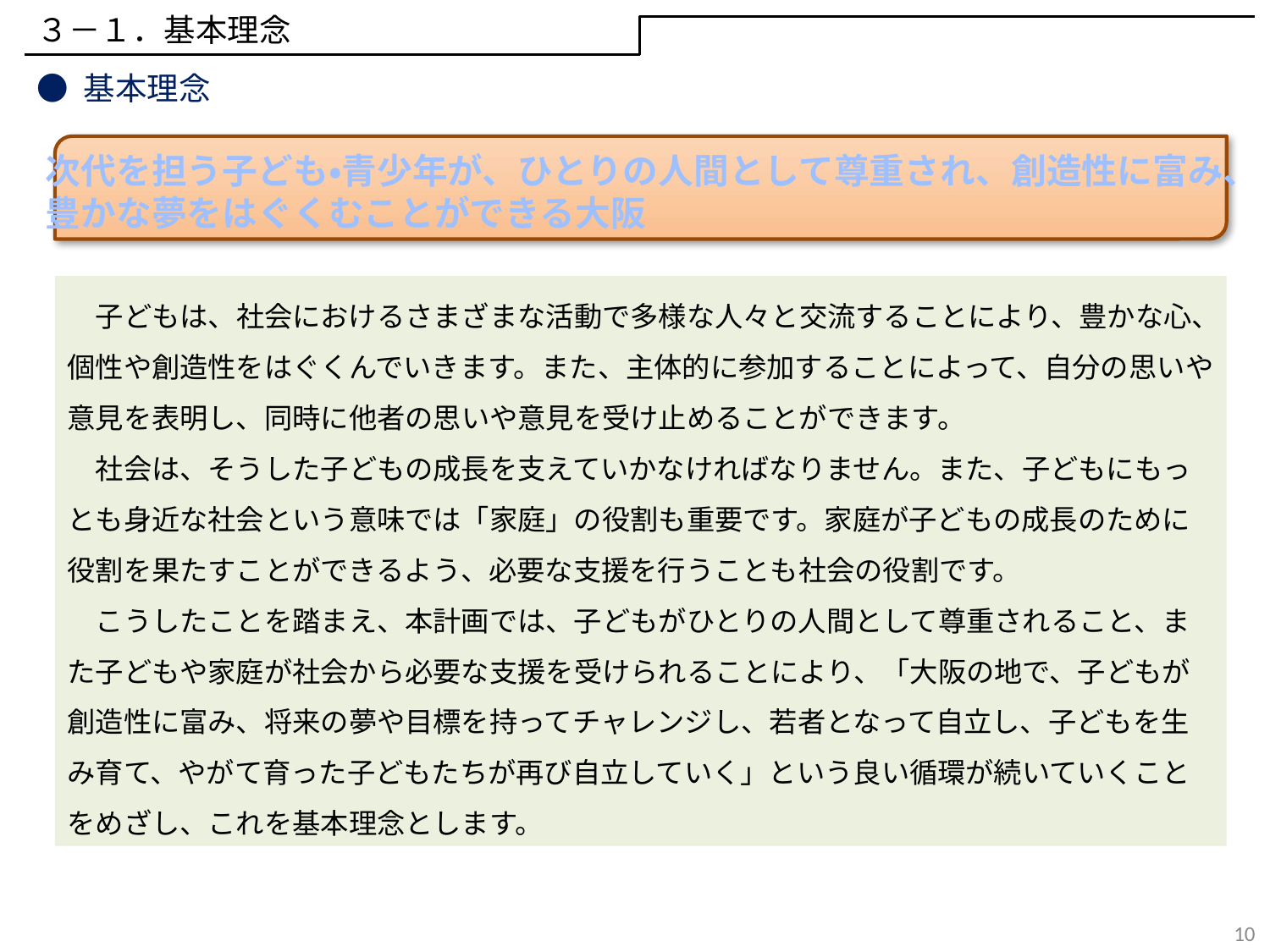

３－１．基本理念
● 基本理念

次代を担う子ども・青少年が、ひとりの人間として尊重され、創造性に富み、
豊かな夢をはぐくむことができる大阪
　子どもは、社会におけるさまざまな活動で多様な人々と交流することにより、豊かな心、個性や創造性をはぐくんでいきます。また、主体的に参加することによって、自分の思いや意見を表明し、同時に他者の思いや意見を受け止めることができます。
　社会は、そうした子どもの成長を支えていかなければなりません。また、子どもにもっとも身近な社会という意味では「家庭」の役割も重要です。家庭が子どもの成長のために役割を果たすことができるよう、必要な支援を行うことも社会の役割です。
　こうしたことを踏まえ、本計画では、子どもがひとりの人間として尊重されること、また子どもや家庭が社会から必要な支援を受けられることにより、「大阪の地で、子どもが創造性に富み、将来の夢や目標を持ってチャレンジし、若者となって自立し、子どもを生み育て、やがて育った子どもたちが再び自立していく」という良い循環が続いていくことをめざし、これを基本理念とします。
10